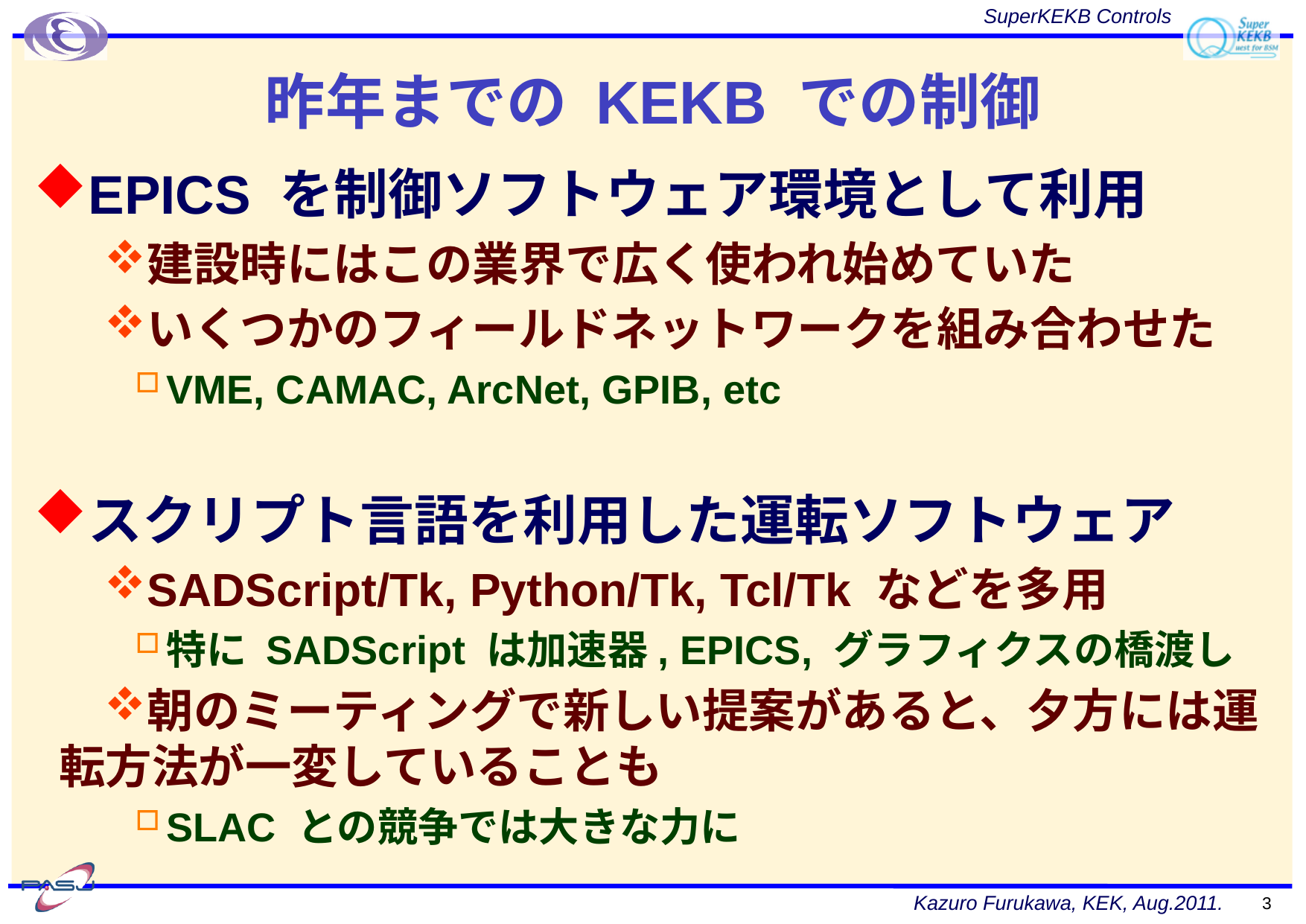

# 昨年までの KEKB での制御
EPICS を制御ソフトウェア環境として利用
建設時にはこの業界で広く使われ始めていた
いくつかのフィールドネットワークを組み合わせた
VME, CAMAC, ArcNet, GPIB, etc

スクリプト言語を利用した運転ソフトウェア
SADScript/Tk, Python/Tk, Tcl/Tk などを多用
特に SADScript は加速器, EPICS, グラフィクスの橋渡し
朝のミーティングで新しい提案があると、夕方には運転方法が一変していることも
SLAC との競争では大きな力に
3